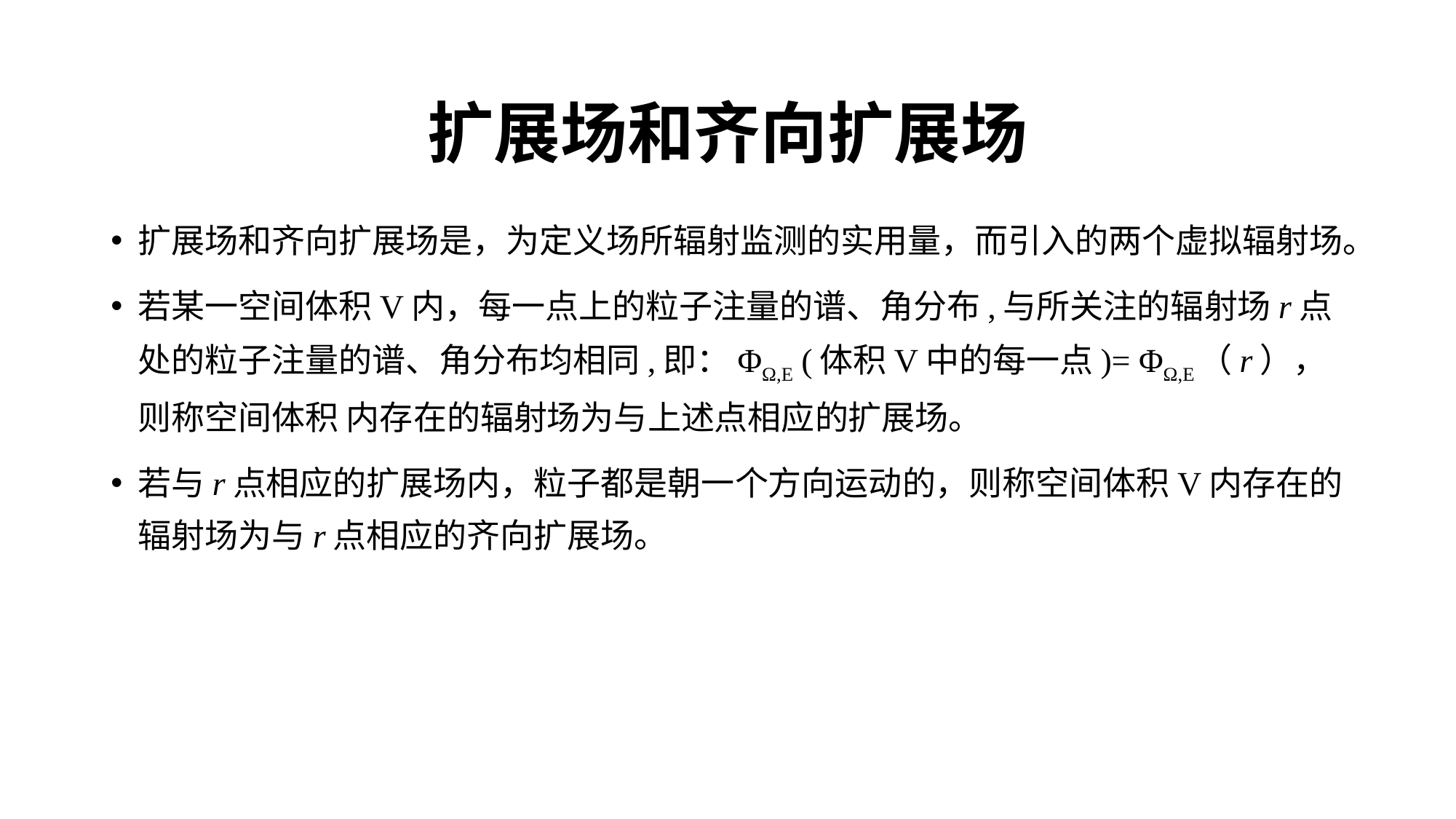

# 扩展场和齐向扩展场
扩展场和齐向扩展场是，为定义场所辐射监测的实用量，而引入的两个虚拟辐射场。
若某一空间体积V内，每一点上的粒子注量的谱、角分布,与所关注的辐射场r点处的粒子注量的谱、角分布均相同,即：ΦΩ,E (体积V中的每一点)= ΦΩ,E（r），则称空间体积 内存在的辐射场为与上述点相应的扩展场。
若与r点相应的扩展场内，粒子都是朝一个方向运动的，则称空间体积V内存在的辐射场为与r点相应的齐向扩展场。